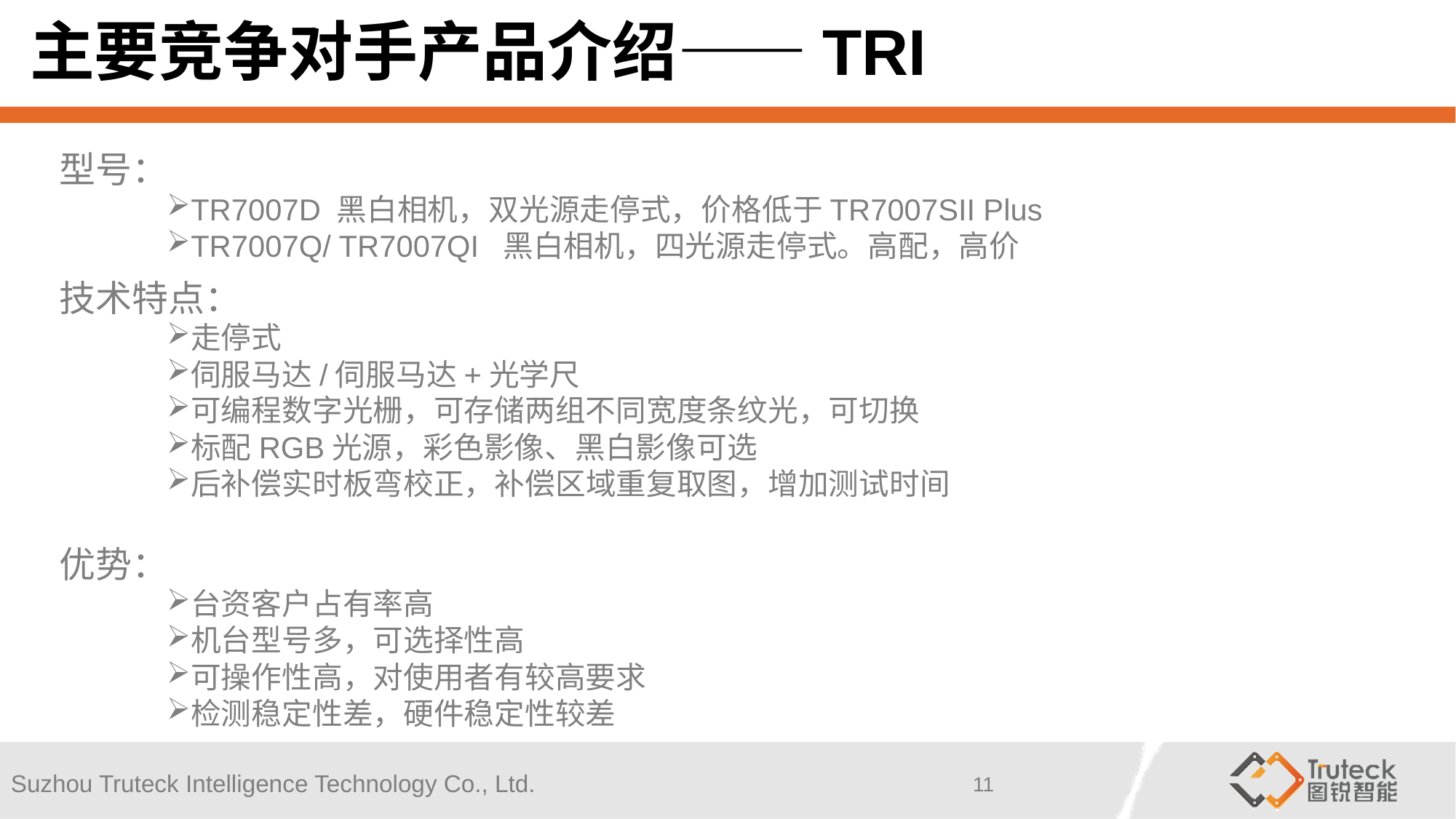

# 主要竞争对手产品介绍——TRI
型号：
TR7007D 黑白相机，双光源走停式，价格低于TR7007SII Plus
TR7007Q/ TR7007QI  黑白相机，四光源走停式。高配，高价
技术特点：
走停式
伺服马达/伺服马达+光学尺
可编程数字光栅，可存储两组不同宽度条纹光，可切换
标配RGB光源，彩色影像、黑白影像可选
后补偿实时板弯校正，补偿区域重复取图，增加测试时间
优势：
台资客户占有率高
机台型号多，可选择性高
可操作性高，对使用者有较高要求
检测稳定性差，硬件稳定性较差